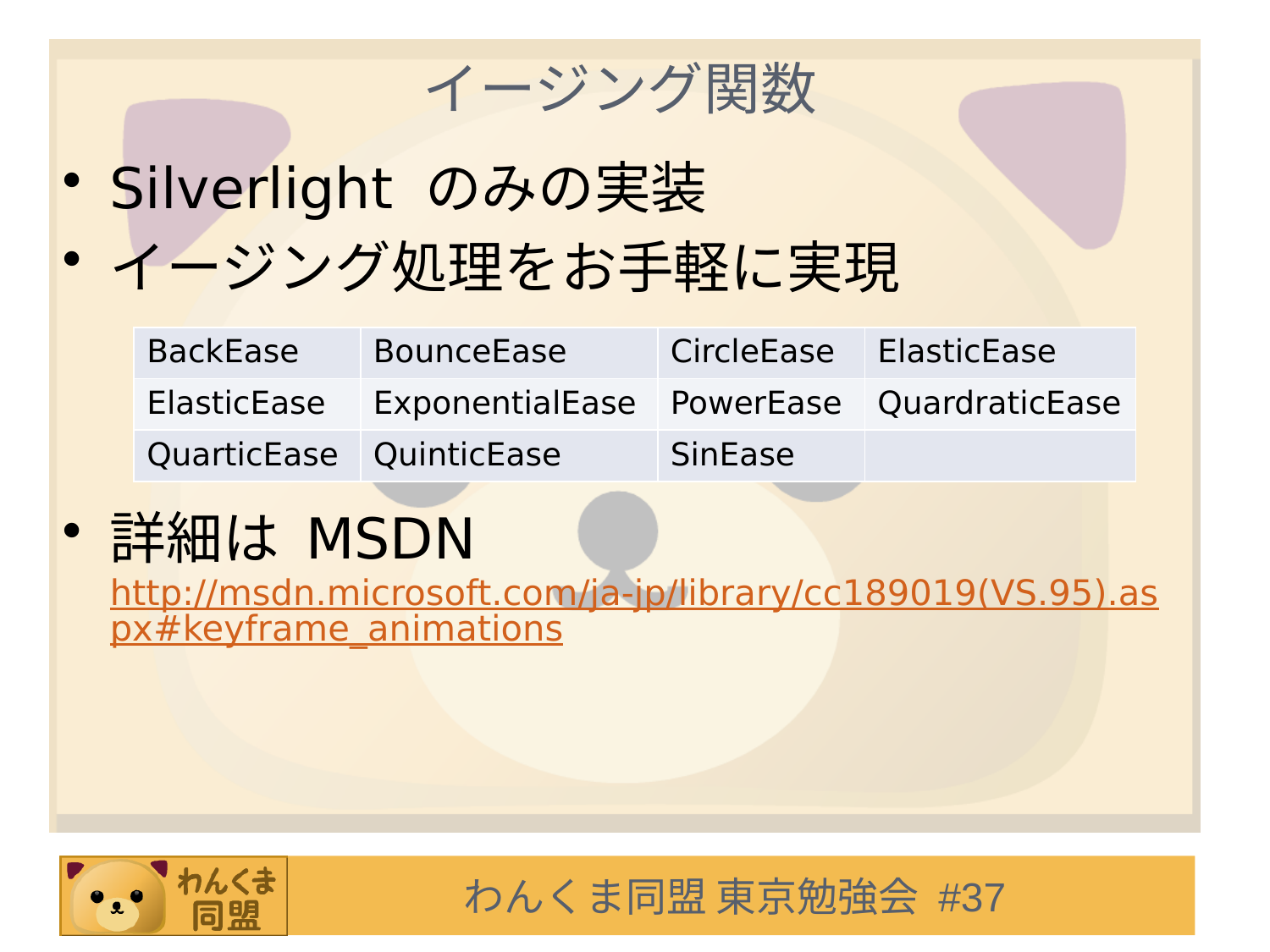

# イージング関数
Silverlight のみの実装
イージング処理をお手軽に実現

詳細は MSDN
http://msdn.microsoft.com/ja-jp/library/cc189019(VS.95).aspx#keyframe_animations

| BackEase | BounceEase | CircleEase | ElasticEase |
| --- | --- | --- | --- |
| ElasticEase | ExponentialEase | PowerEase | QuardraticEase |
| QuarticEase | QuinticEase | SinEase |  |